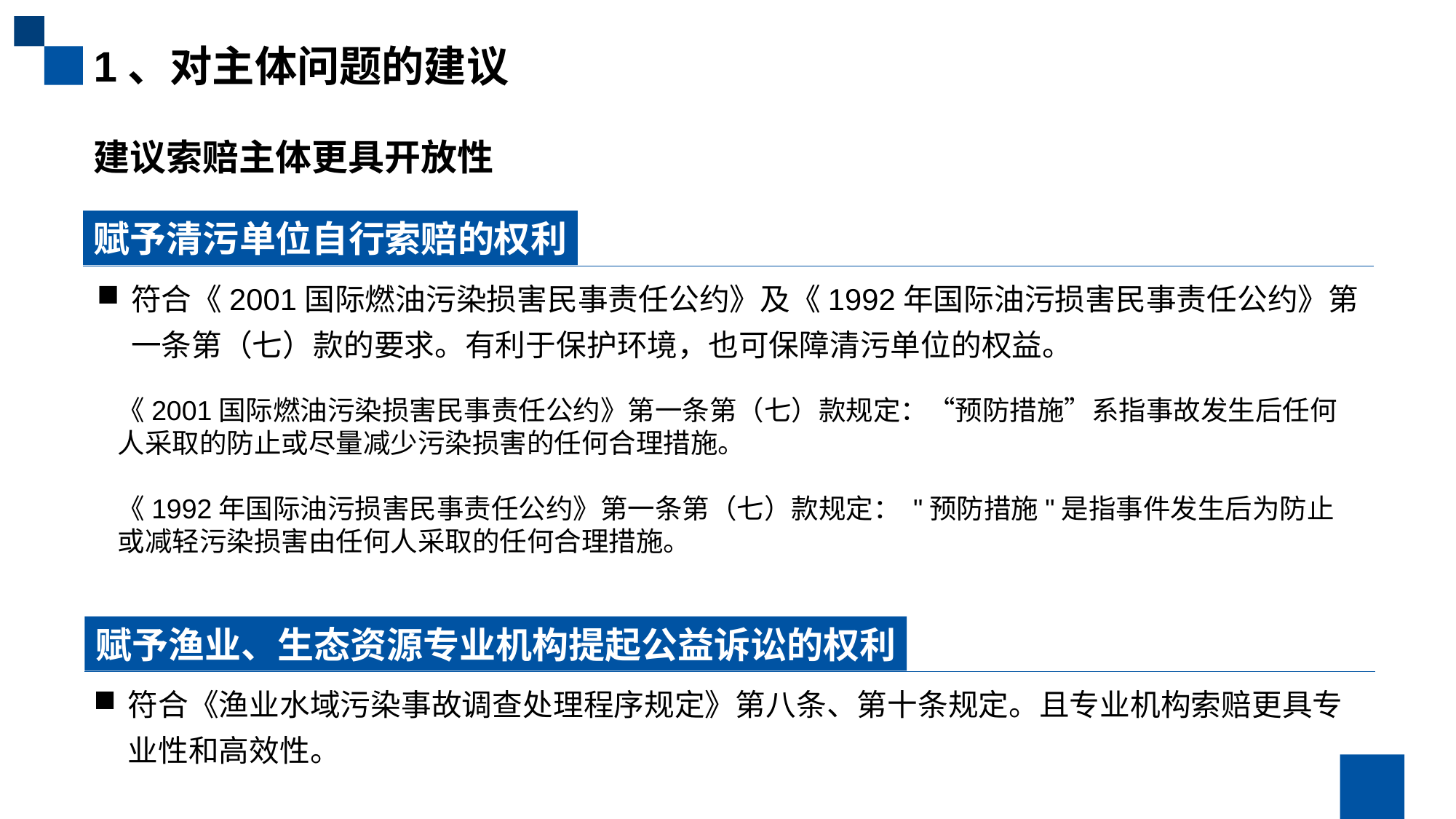

1、对主体问题的建议

建议索赔主体更具开放性
赋予清污单位自行索赔的权利
符合《2001国际燃油污染损害民事责任公约》及《1992年国际油污损害民事责任公约》第一条第（七）款的要求。有利于保护环境，也可保障清污单位的权益。
《2001国际燃油污染损害民事责任公约》第一条第（七）款规定：“预防措施”系指事故发生后任何人采取的防止或尽量减少污染损害的任何合理措施。

《1992年国际油污损害民事责任公约》第一条第（七）款规定： "预防措施"是指事件发生后为防止或减轻污染损害由任何人采取的任何合理措施。

赋予渔业、生态资源专业机构提起公益诉讼的权利
符合《渔业水域污染事故调查处理程序规定》第八条、第十条规定。且专业机构索赔更具专业性和高效性。